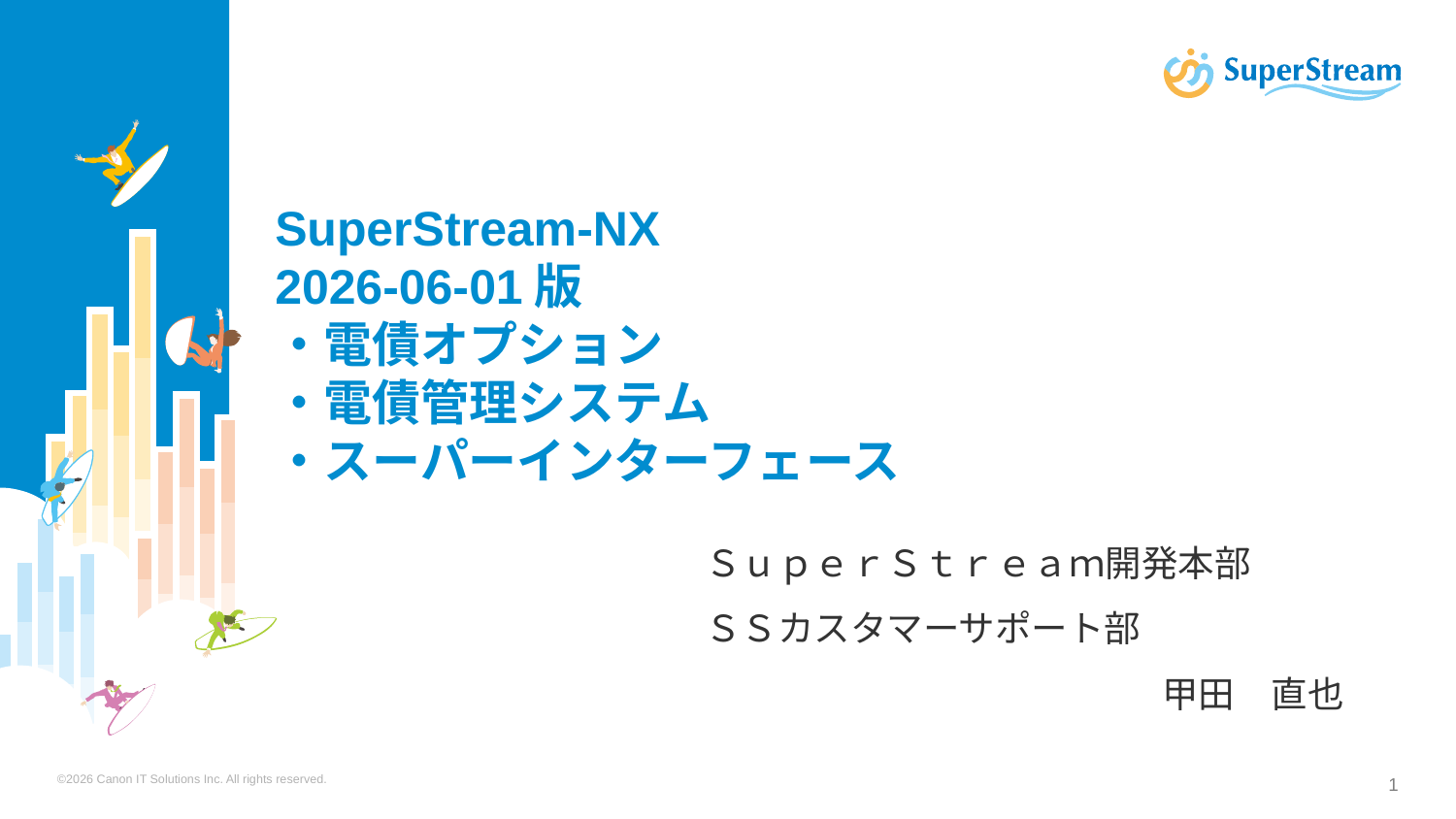

SuperStream-NX
2026-06-01版
・電債オプション
・電債管理システム
・スーパーインターフェース
ＳｕｐｅｒＳｔｒｅａｍ開発本部
ＳＳカスタマーサポート部
甲田　直也
©2026 Canon IT Solutions Inc. All rights reserved.
1